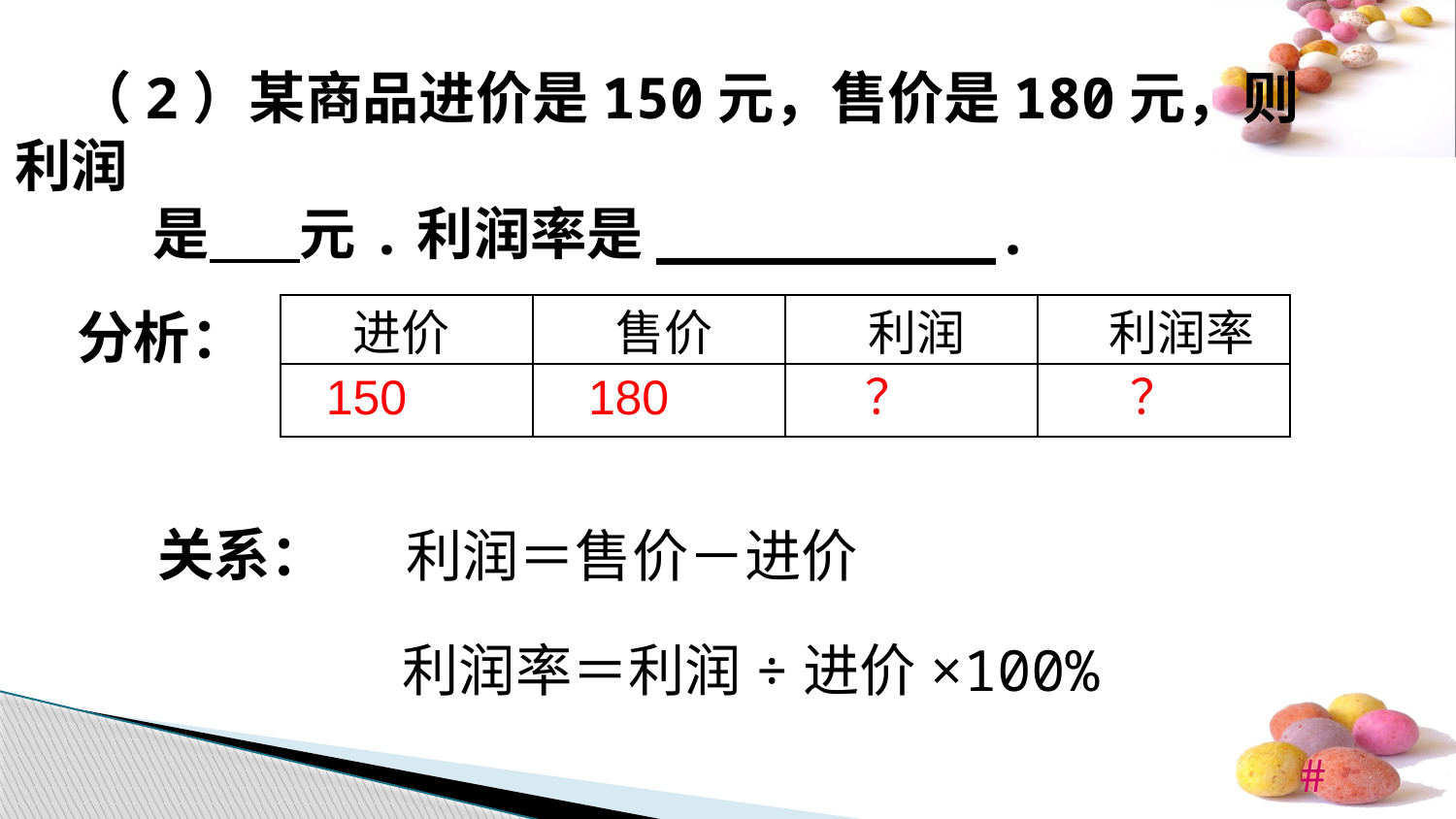

（2）某商品进价是150元，售价是180元，则利润
     是       元.利润率是__________.
分析：
|  |  |  |  |
| --- | --- | --- | --- |
| 150 | 180 | ？ | ？ |
进价
售价
利润
利润率
关系：
利润＝售价－进价
利润率＝利润÷进价×100%